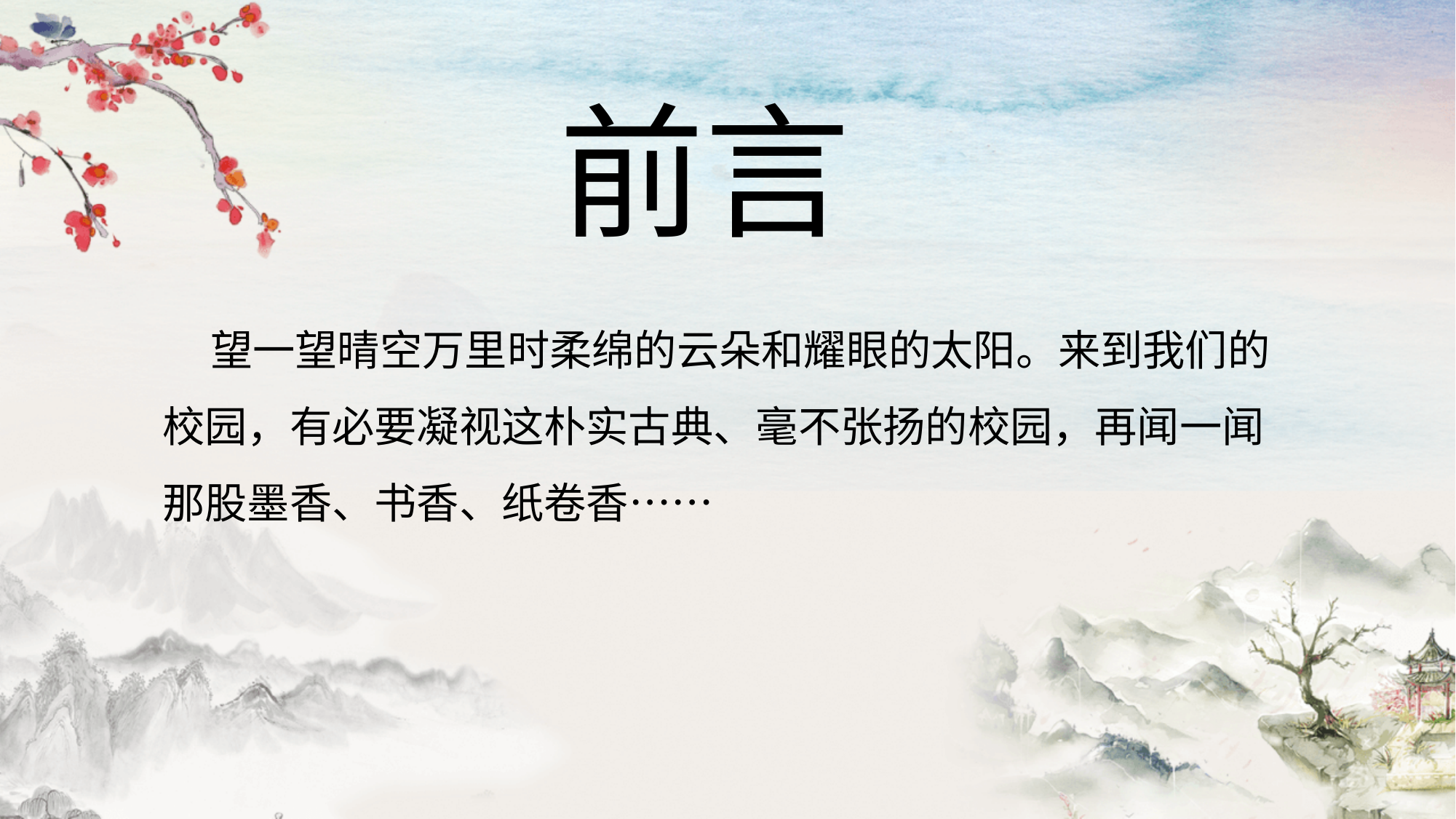

前言
    望一望晴空万里时柔绵的云朵和耀眼的太阳。来到我们的校园，有必要凝视这朴实古典、毫不张扬的校园，再闻一闻那股墨香、书香、纸卷香……
https://www.PPT818.com/